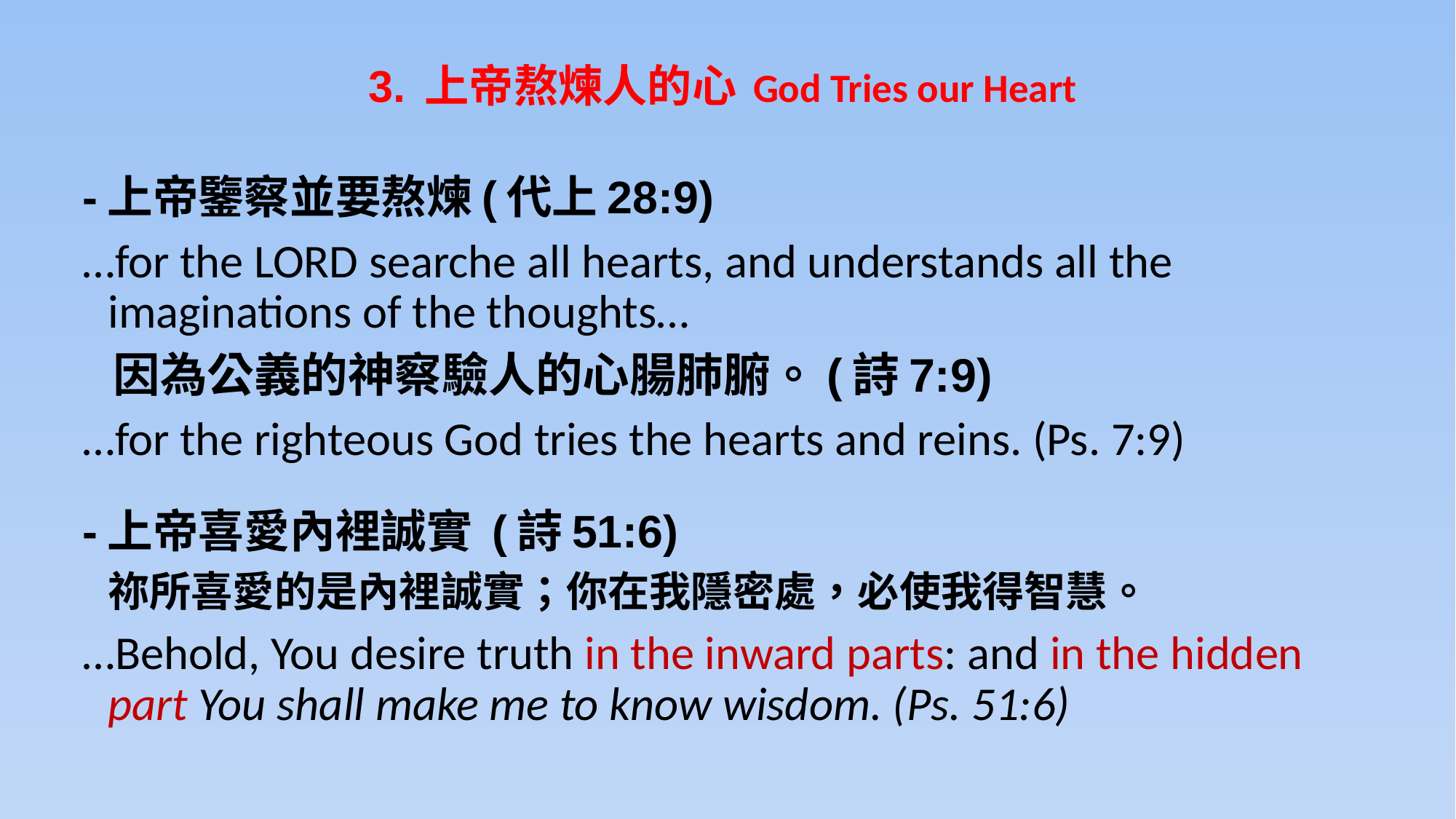

# 3. 上帝熬煉人的心 God Tries our Heart

-上帝鑒察並要熬煉(代上28:9)
…for the LORD searche all hearts, and understands all the imaginations of the thoughts…
  因為公義的神察驗人的心腸肺腑。(詩7:9)
…for the righteous God tries the hearts and reins. (Ps. 7:9)

-上帝喜愛內裡誠實 (詩51:6)
	祢所喜愛的是內裡誠實；你在我隱密處，必使我得智慧。
…Behold, You desire truth in the inward parts: and in the hidden part You shall make me to know wisdom. (Ps. 51:6)